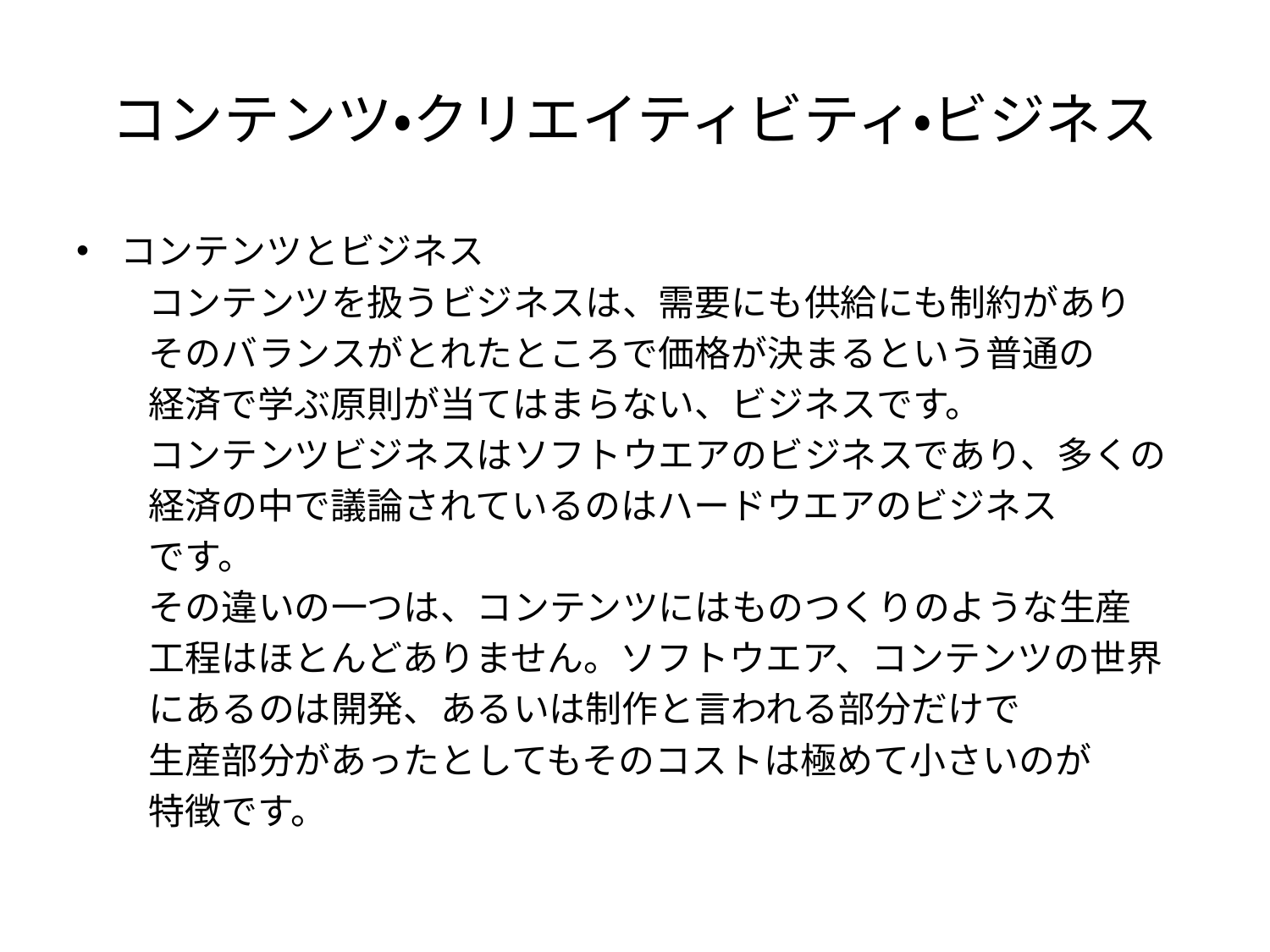

# コンテンツ・クリエイティビティ・ビジネス
コンテンツとビジネス
　　コンテンツを扱うビジネスは、需要にも供給にも制約があり
　　そのバランスがとれたところで価格が決まるという普通の
　　経済で学ぶ原則が当てはまらない、ビジネスです。
　　コンテンツビジネスはソフトウエアのビジネスであり、多くの
　　経済の中で議論されているのはハードウエアのビジネス
　　です。
　　その違いの一つは、コンテンツにはものつくりのような生産
　　工程はほとんどありません。ソフトウエア、コンテンツの世界
　　にあるのは開発、あるいは制作と言われる部分だけで
　　生産部分があったとしてもそのコストは極めて小さいのが
　　特徴です。